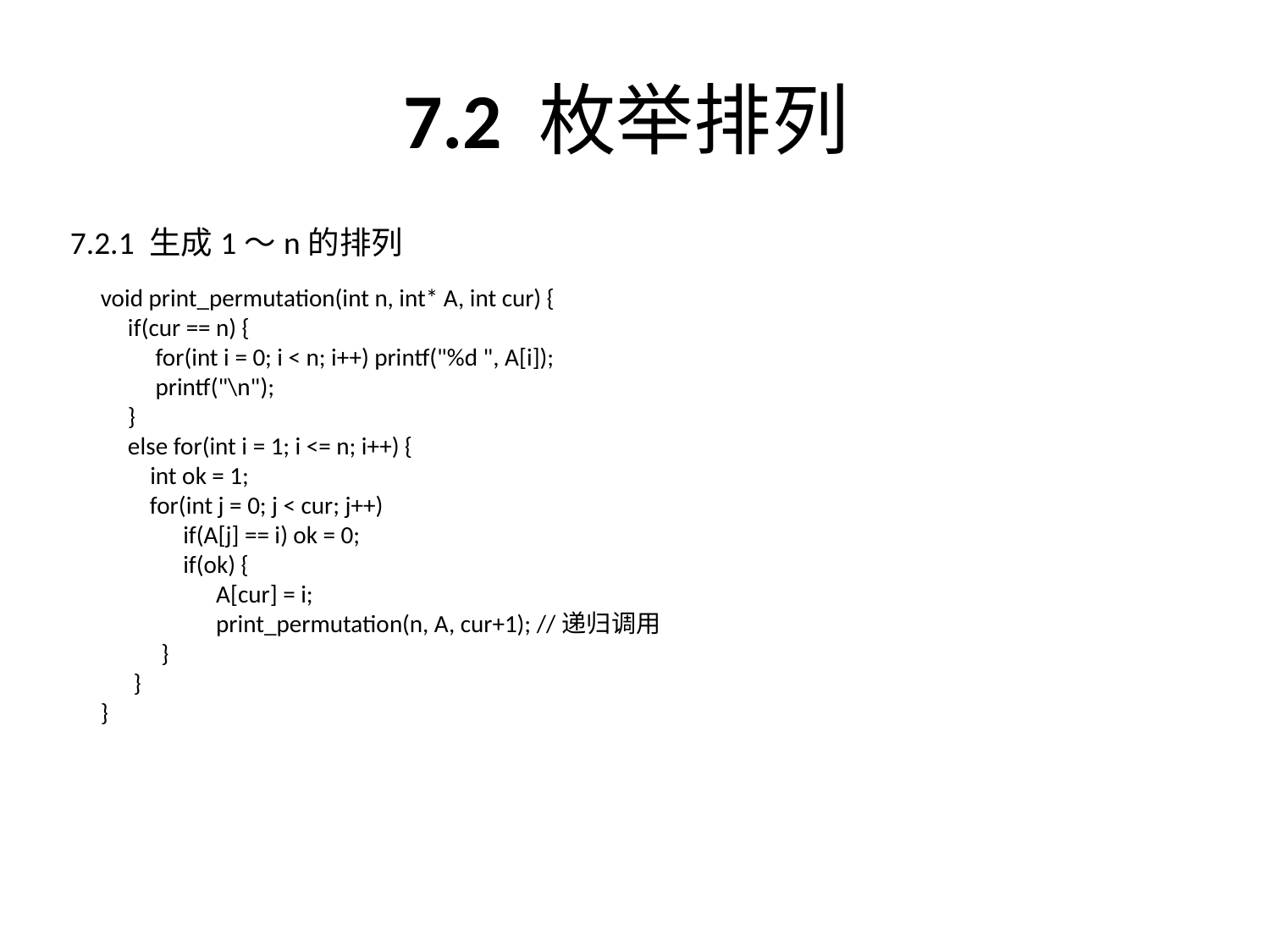

# 7.2 枚举排列
7.2.1 生成1～n的排列
void print_permutation(int n, int* A, int cur) {
     if(cur == n) {
          for(int i = 0; i < n; i++) printf("%d ", A[i]);
          printf("\n");
     }
     else for(int i = 1; i <= n; i++) {
         int ok = 1;
         for(int j = 0; j < cur; j++)
               if(A[j] == i) ok = 0;
               if(ok) {
                     A[cur] = i;
                     print_permutation(n, A, cur+1); //递归调用
           }
      }
}